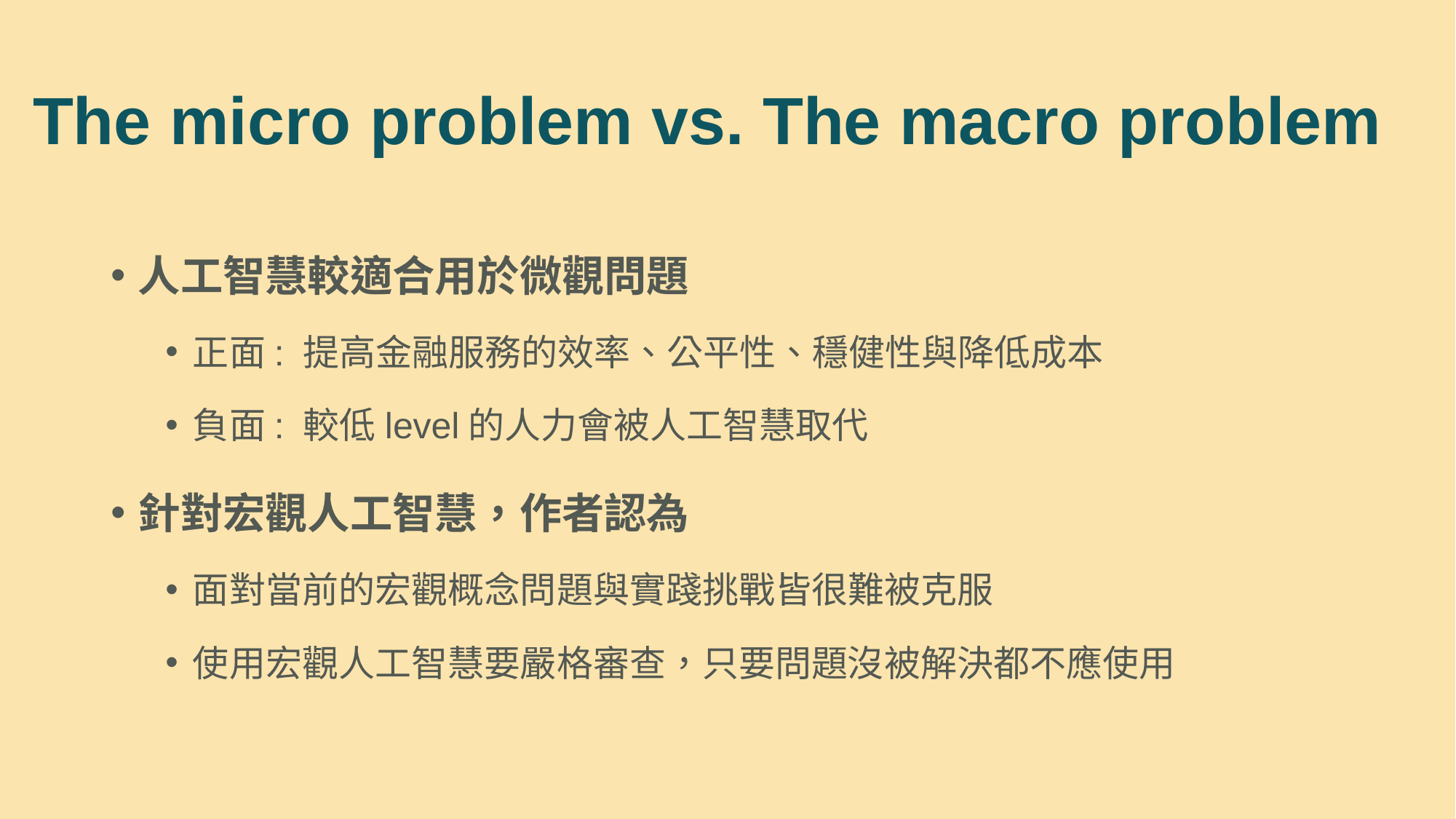

# The micro problem vs. The macro problem
人工智慧較適合用於微觀問題
正面: 提高金融服務的效率、公平性、穩健性與降低成本
負面: 較低level的人力會被人工智慧取代
針對宏觀人工智慧，作者認為
面對當前的宏觀概念問題與實踐挑戰皆很難被克服
使用宏觀人工智慧要嚴格審查，只要問題沒被解決都不應使用